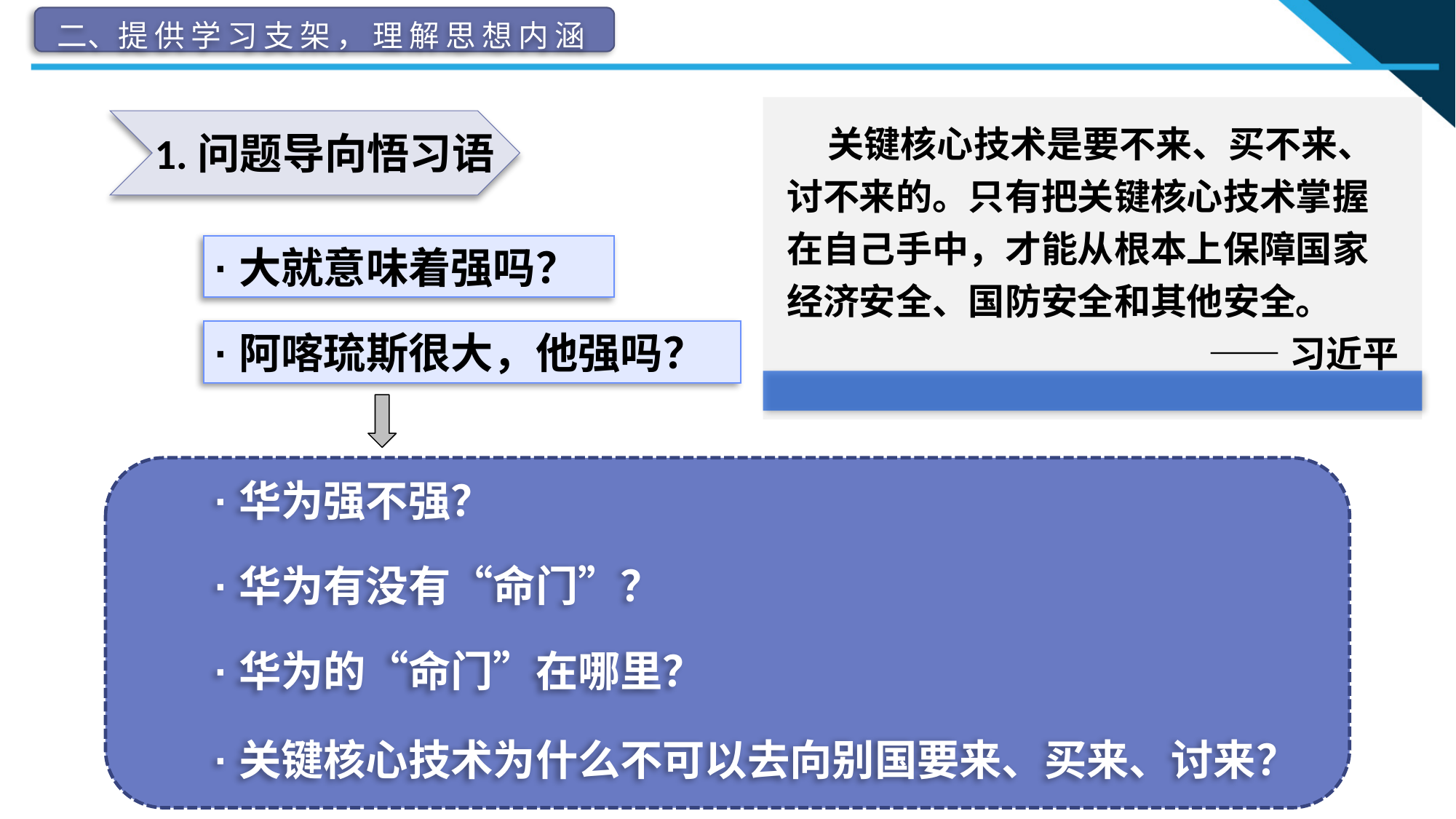

二、提供学习支架，理解思想内涵

    关键核心技术是要不来、买不来、讨不来的。只有把关键核心技术掌握在自己手中，才能从根本上保障国家经济安全、国防安全和其他安全。
             ——习近平

1.问题导向悟习语

·大就意味着强吗？
·阿喀琉斯很大，他强吗？

·华为强不强？
·华为有没有“命门”？
·华为的“命门”在哪里？
·关键核心技术为什么不可以去向别国要来、买来、讨来？